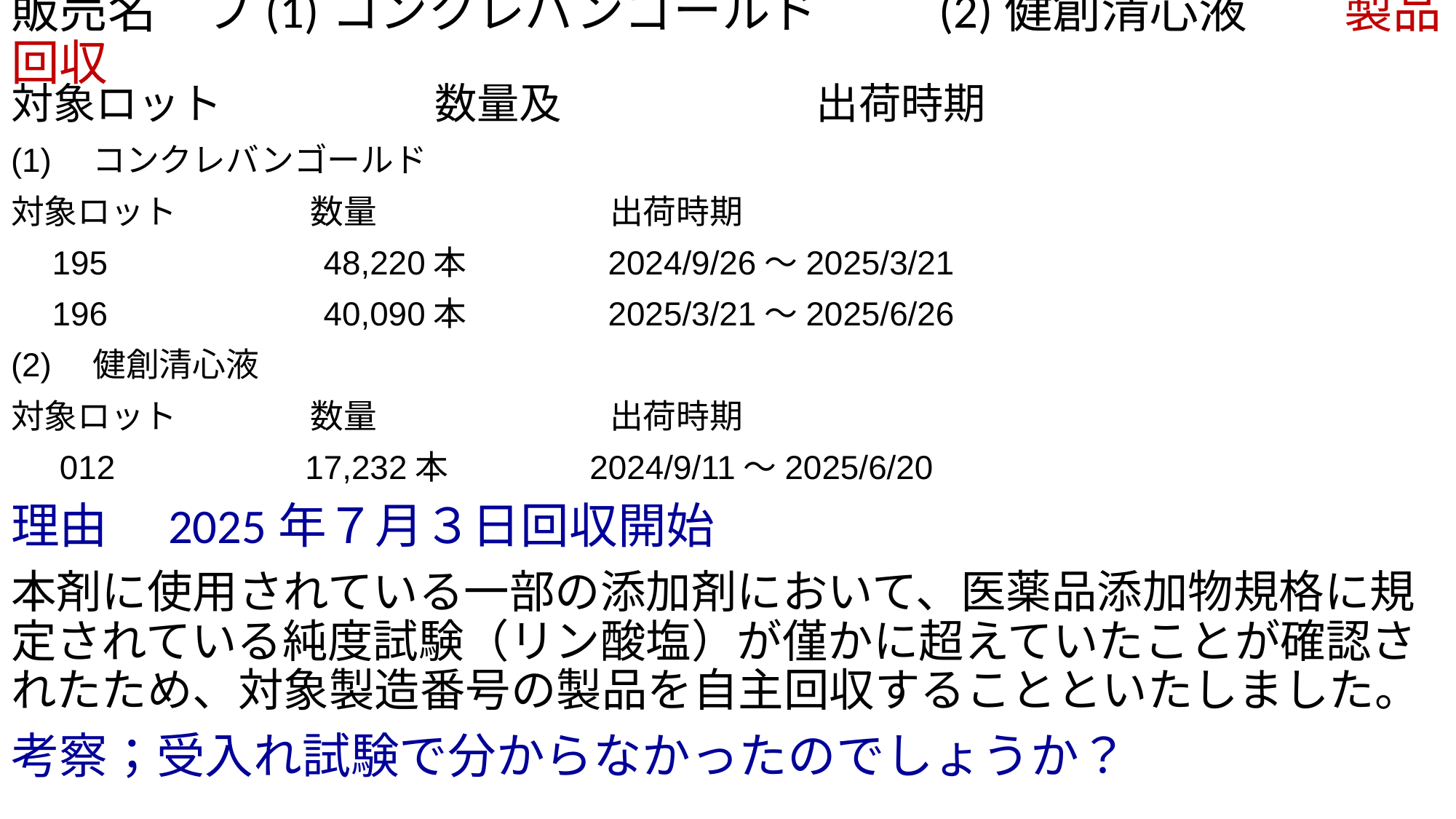

# 販売名　フ(1)コンクレバンゴールド　　 (2)健創清心液　　製品回収
対象ロット　　　　　数量及　　　　　　出荷時期
(1)　コンクレバンゴールド
対象ロット　　　　数量　　　　　　　出荷時期
　195　　　　　　48,220本　　　　2024/9/26～2025/3/21
　196　　　　　　40,090本　　　　2025/3/21～2025/6/26
(2)　健創清心液
対象ロット　　　　数量　　　　　　　出荷時期
　 012　　　　　 17,232本　　　　2024/9/11～2025/6/20
理由　2025年７月３日回収開始
本剤に使用されている一部の添加剤において、医薬品添加物規格に規定されている純度試験（リン酸塩）が僅かに超えていたことが確認されたため、対象製造番号の製品を自主回収することといたしました。
考察；受入れ試験で分からなかったのでしょうか？